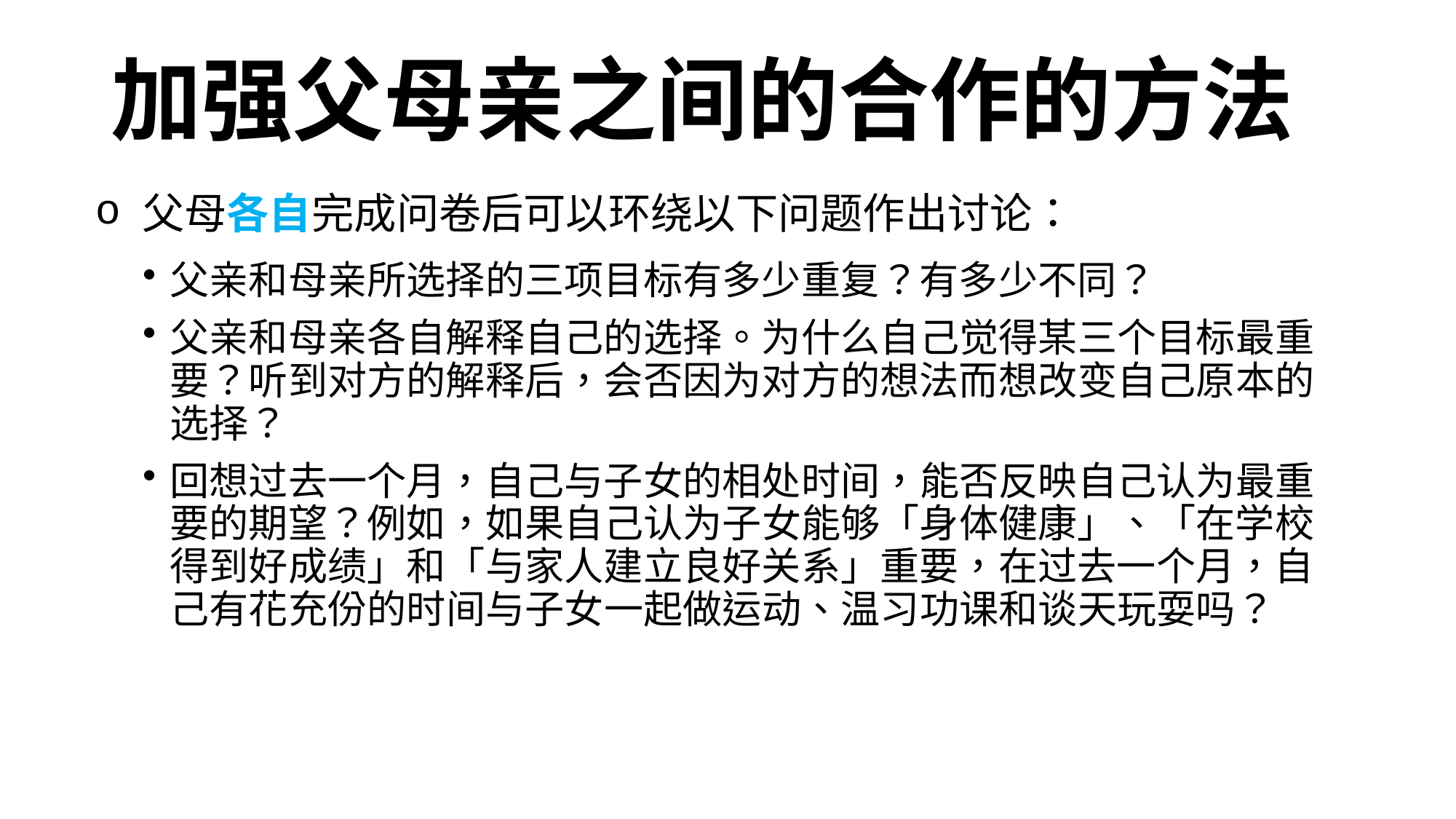

# 加强父母亲之间的合作的方法
 父母各自完成问卷后可以环绕以下问题作出讨论：
父亲和母亲所选择的三项目标有多少重复？有多少不同？
父亲和母亲各自解释自己的选择。为什么自己觉得某三个目标最重要？听到对方的解释后，会否因为对方的想法而想改变自己原本的选择？
回想过去一个月，自己与子女的相处时间，能否反映自己认为最重要的期望？例如，如果自己认为子女能够「身体健康」、「在学校得到好成绩」和「与家人建立良好关系」重要，在过去一个月，自己有花充份的时间与子女一起做运动、温习功课和谈天玩耍吗？